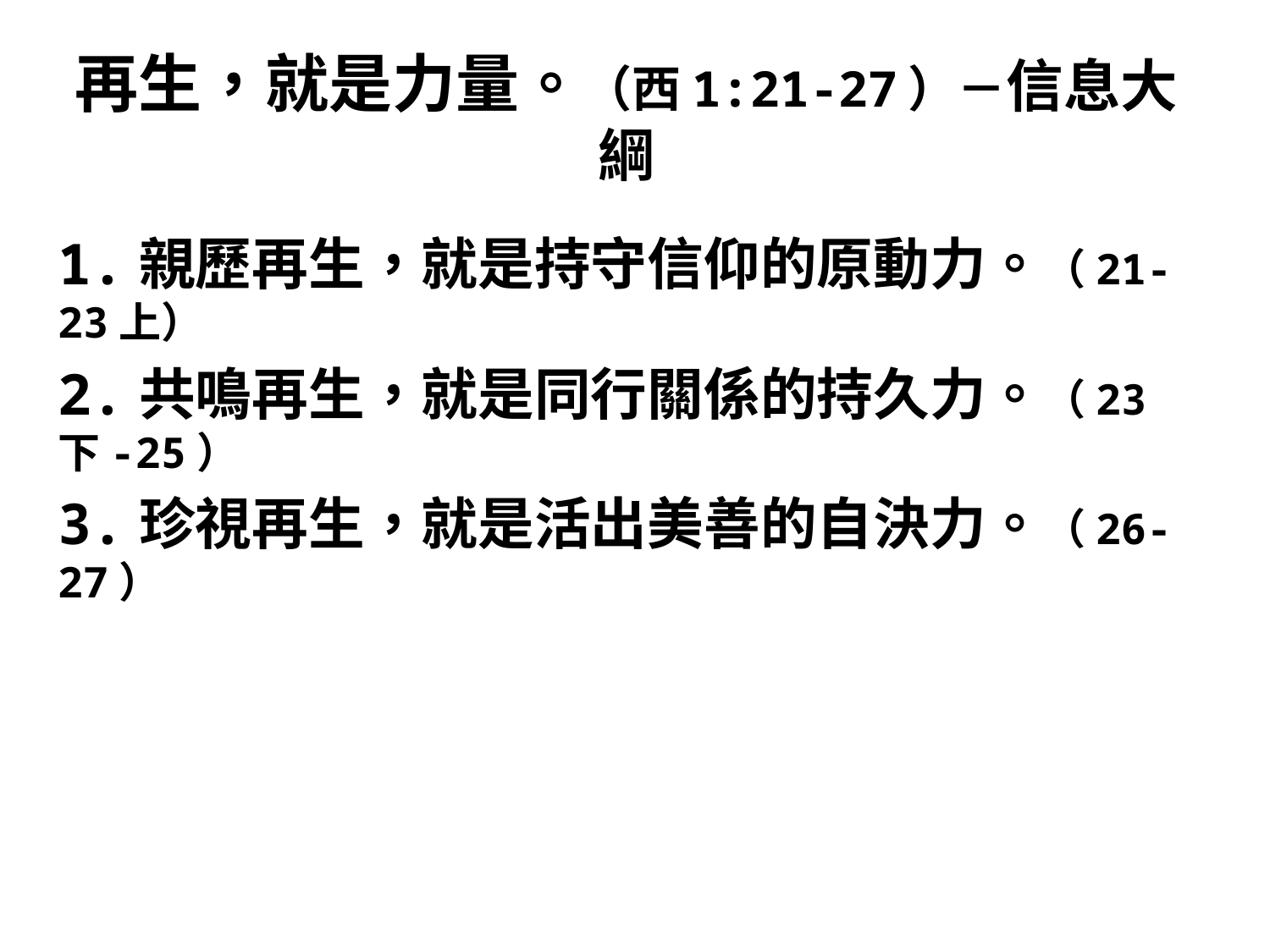

# 再生，就是力量。（西1:21-27）－信息大綱
1.親歷再生，就是持守信仰的原動力。（21-23上）
2.共鳴再生，就是同行關係的持久力。（23下-25）
3.珍視再生，就是活出美善的自決力。（26-27）